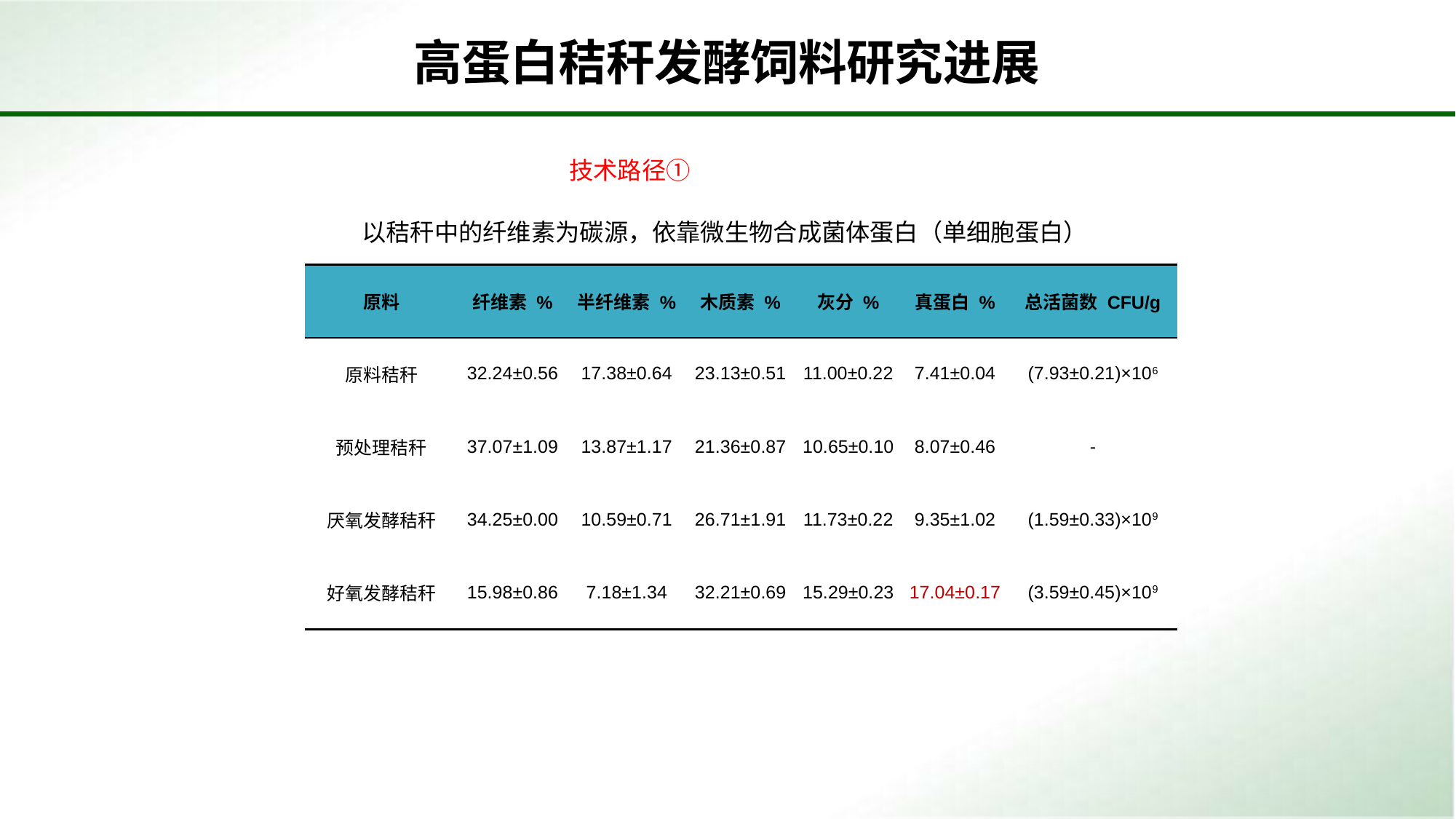

高蛋白秸秆发酵饲料研究进展

                                                   技术路径①
             以秸秆中的纤维素为碳源，依靠微生物合成菌体蛋白（单细胞蛋白）

| 原料 | 纤维素 % | 半纤维素 % | 木质素 % | 灰分 % | 真蛋白 % | 总活菌数 CFU/g |
| --- | --- | --- | --- | --- | --- | --- |
| 原料秸秆 | 32.24±0.56 | 17.38±0.64 | 23.13±0.51 | 11.00±0.22 | 7.41±0.04 | (7.93±0.21)×106 |
| 预处理秸秆 | 37.07±1.09 | 13.87±1.17 | 21.36±0.87 | 10.65±0.10 | 8.07±0.46 | - |
| 厌氧发酵秸秆 | 34.25±0.00 | 10.59±0.71 | 26.71±1.91 | 11.73±0.22 | 9.35±1.02 | (1.59±0.33)×109 |
| 好氧发酵秸秆 | 15.98±0.86 | 7.18±1.34 | 32.21±0.69 | 15.29±0.23 | 17.04±0.17 | (3.59±0.45)×109 |